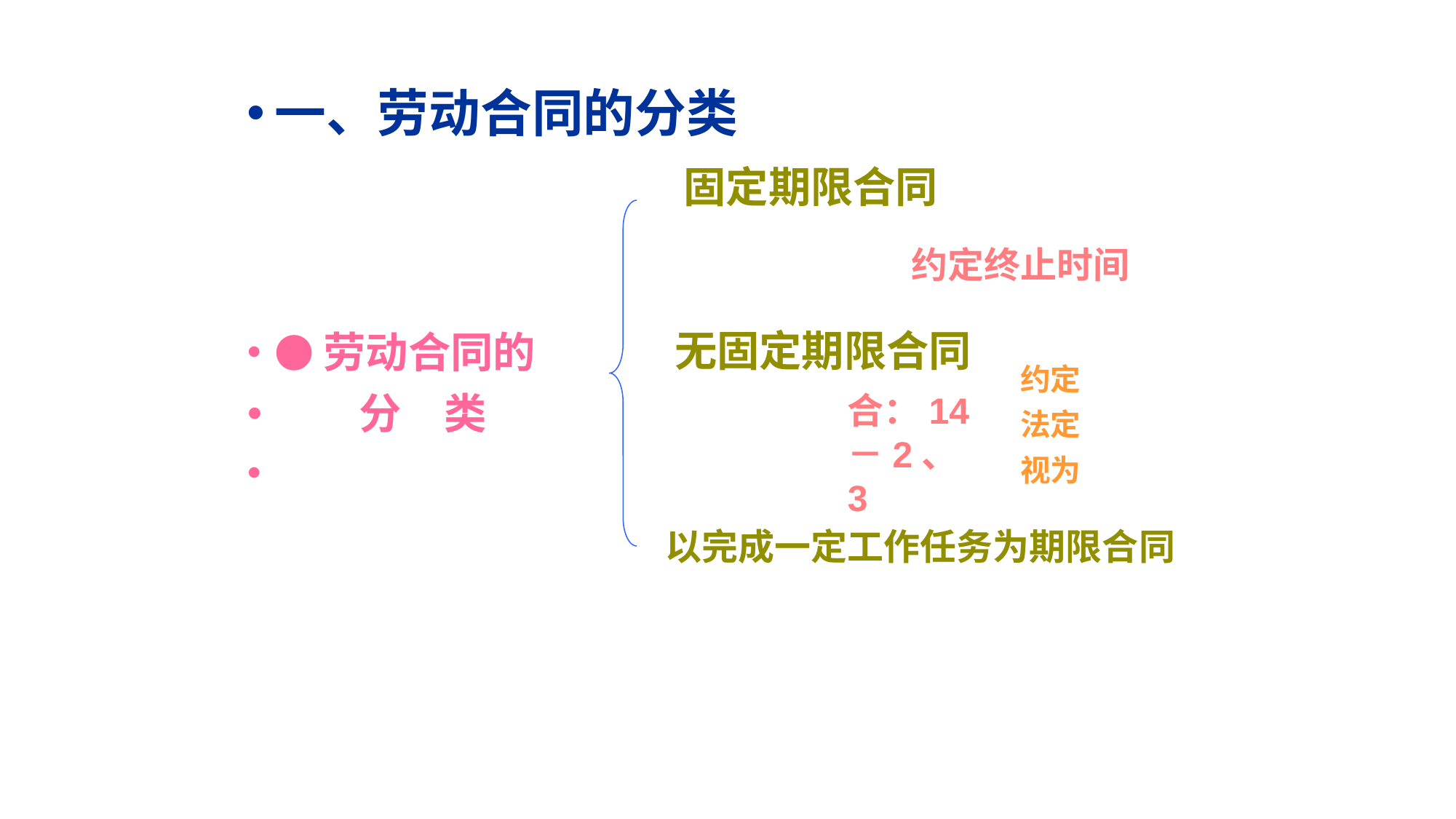

一、劳动合同的分类

●劳动合同的
　　分　类

固定期限合同

约定终止时间
无固定期限合同
约定
合：14－2、3
法定
视为
以完成一定工作任务为期限合同